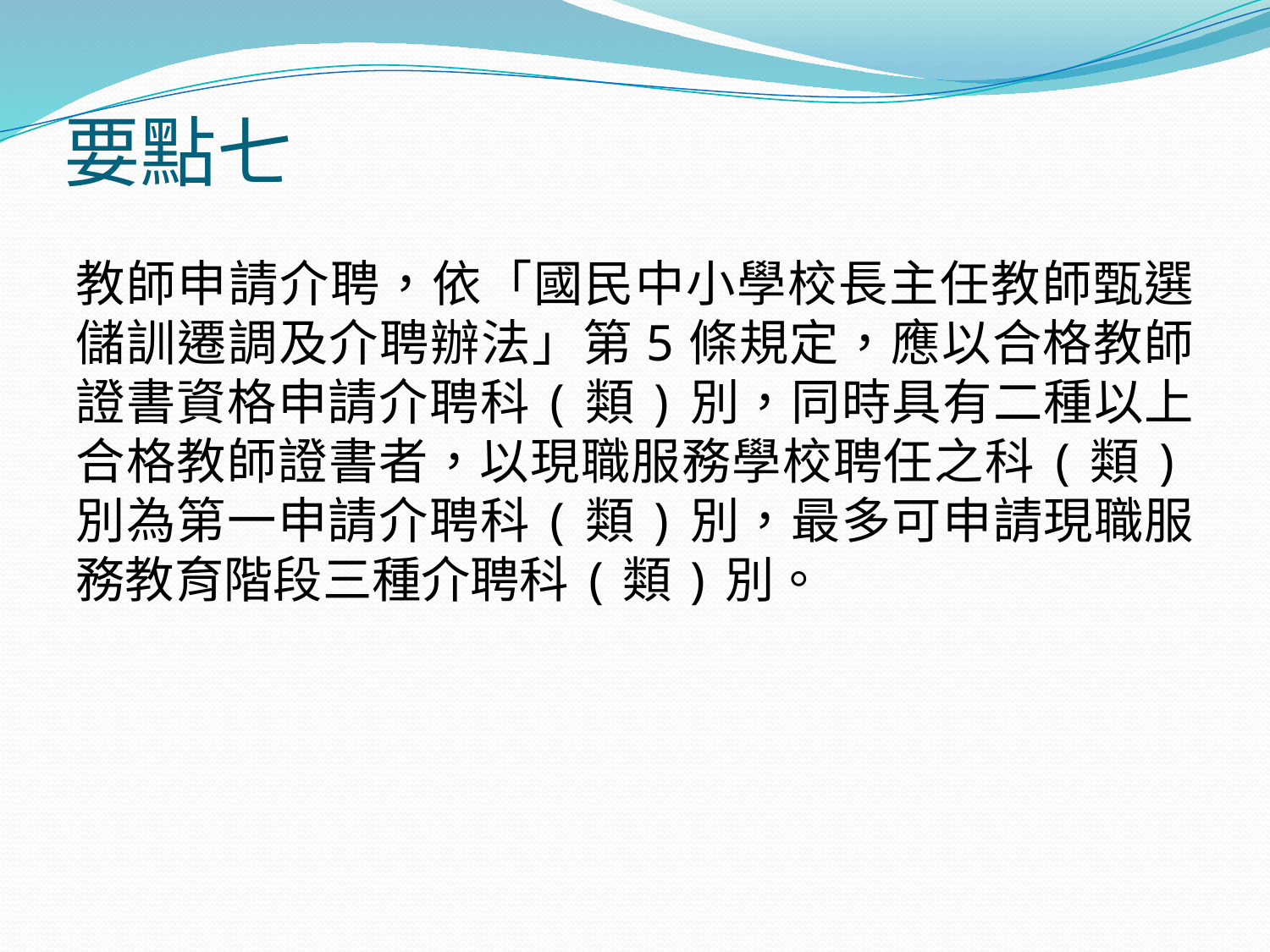

# 要點七
教師申請介聘，依「國民中小學校長主任教師甄選儲訓遷調及介聘辦法」第5條規定，應以合格教師證書資格申請介聘科(類)別，同時具有二種以上合格教師證書者，以現職服務學校聘任之科(類)別為第一申請介聘科(類)別，最多可申請現職服務教育階段三種介聘科(類)別。